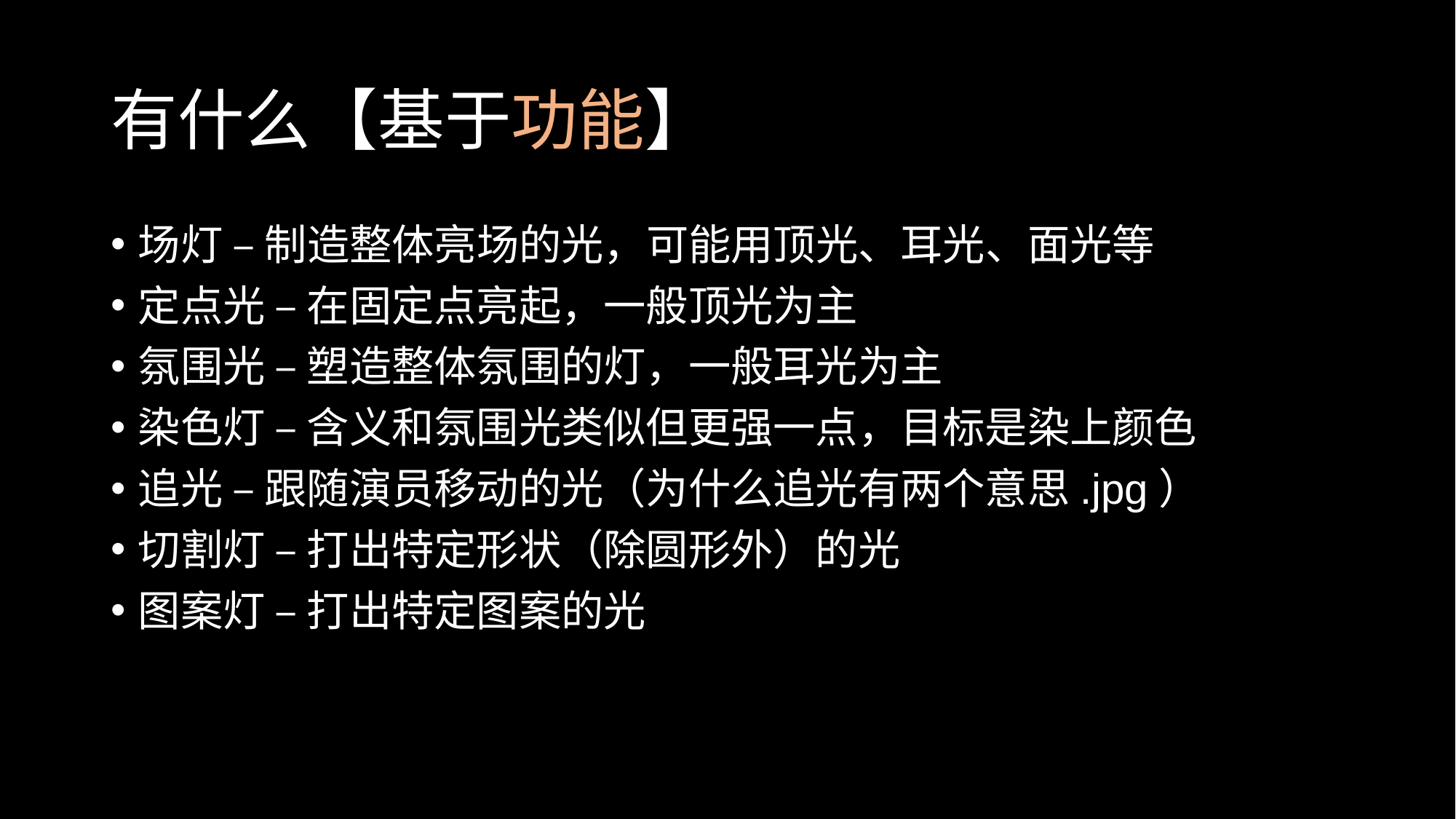

# 有什么【基于功能】
场灯 – 制造整体亮场的光，可能用顶光、耳光、面光等
定点光 – 在固定点亮起，一般顶光为主
氛围光 – 塑造整体氛围的灯，一般耳光为主
染色灯 – 含义和氛围光类似但更强一点，目标是染上颜色
追光 – 跟随演员移动的光（为什么追光有两个意思.jpg）
切割灯 – 打出特定形状（除圆形外）的光
图案灯 – 打出特定图案的光